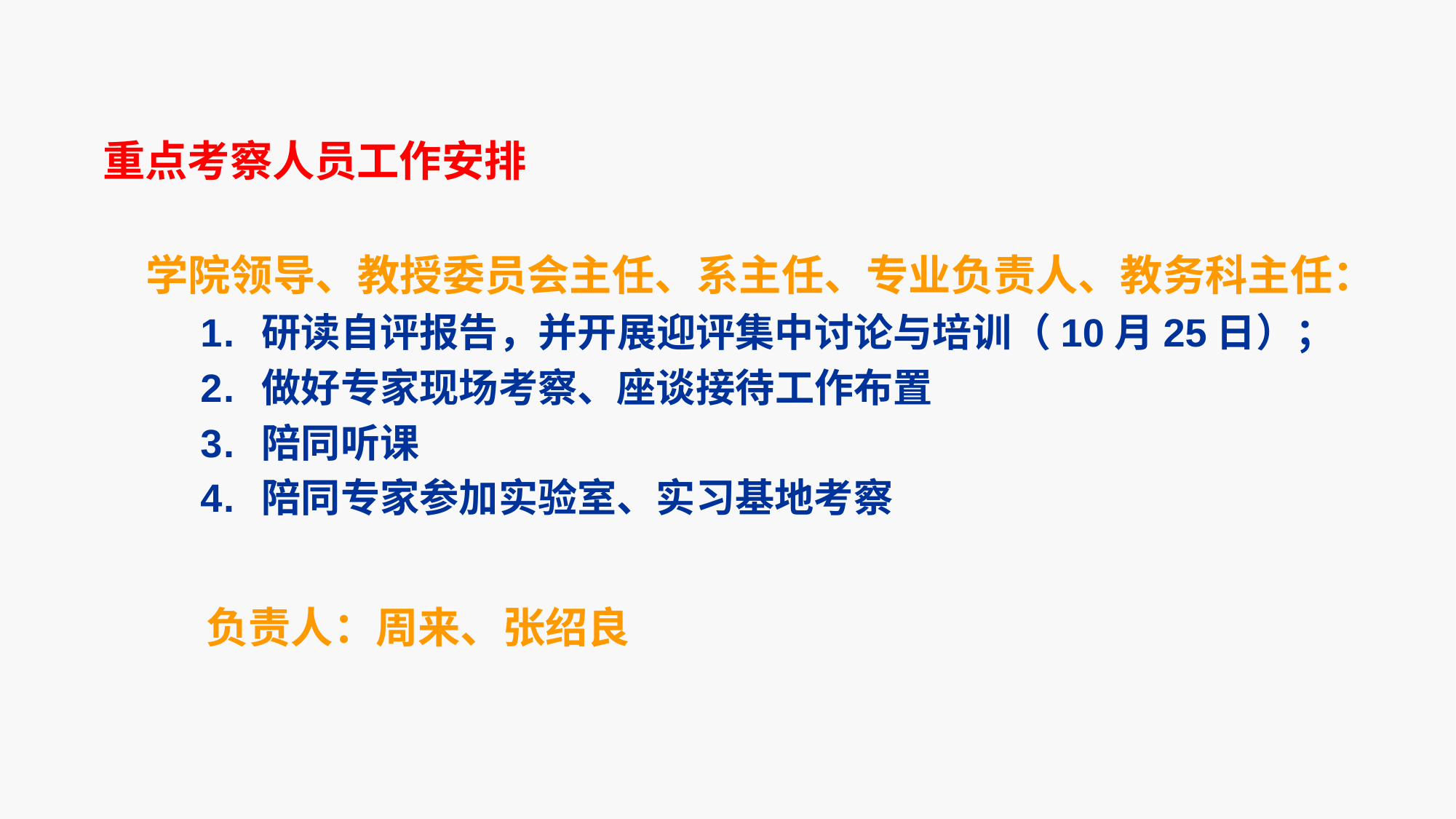

重点考察人员工作安排
学院领导、教授委员会主任、系主任、专业负责人、教务科主任：
研读自评报告，并开展迎评集中讨论与培训（10月25日）；
做好专家现场考察、座谈接待工作布置
陪同听课
陪同专家参加实验室、实习基地考察

负责人：周来、张绍良